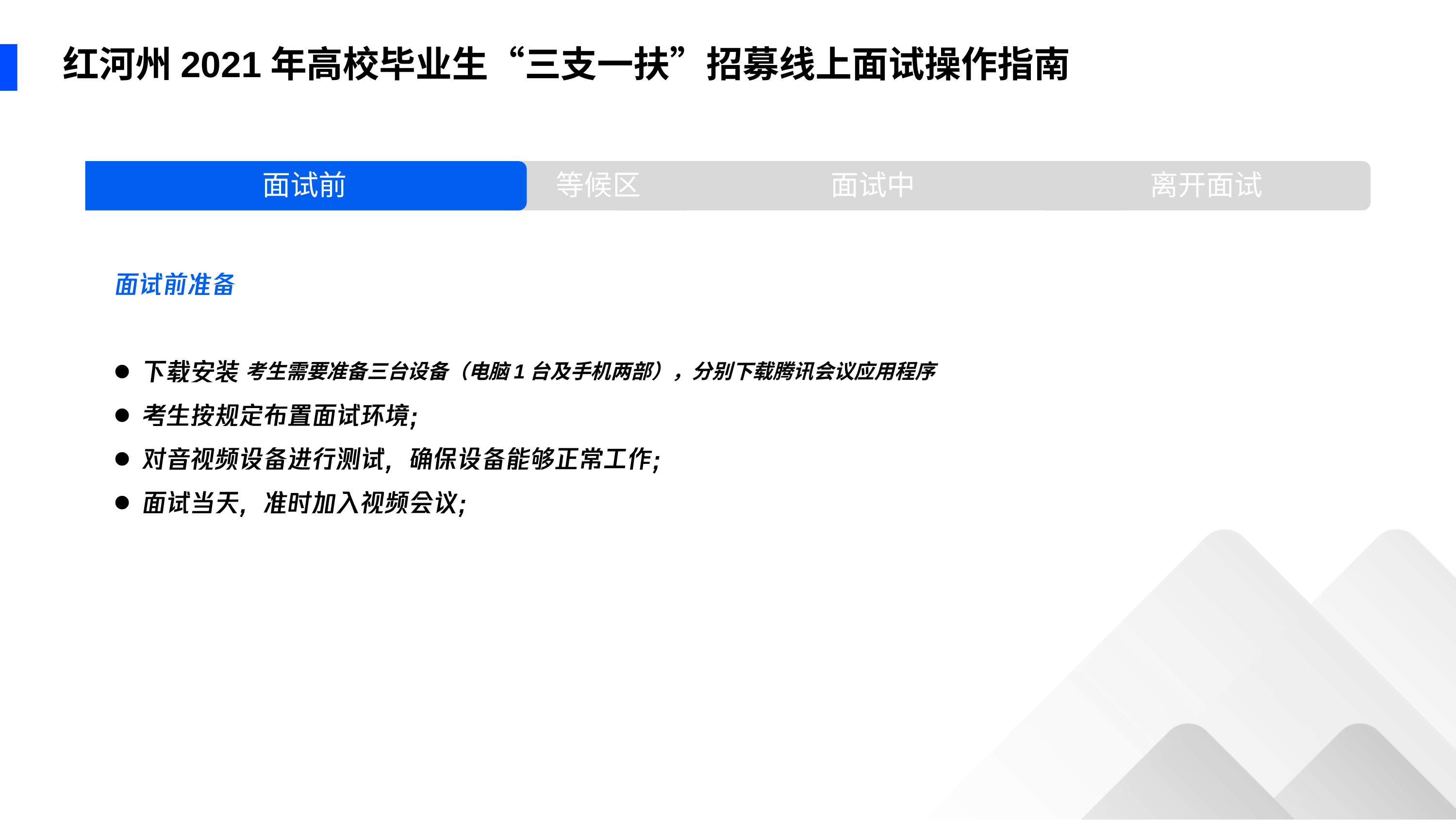

# 红河州2021年高校毕业生“三支一扶”招募线上面试操作指南

面试前
等候区
面试中
离开面试

⚫
⚫
⚫
⚫
考生需要准备三台设备（电脑1台及手机两部），分别下载腾讯会议应用程序